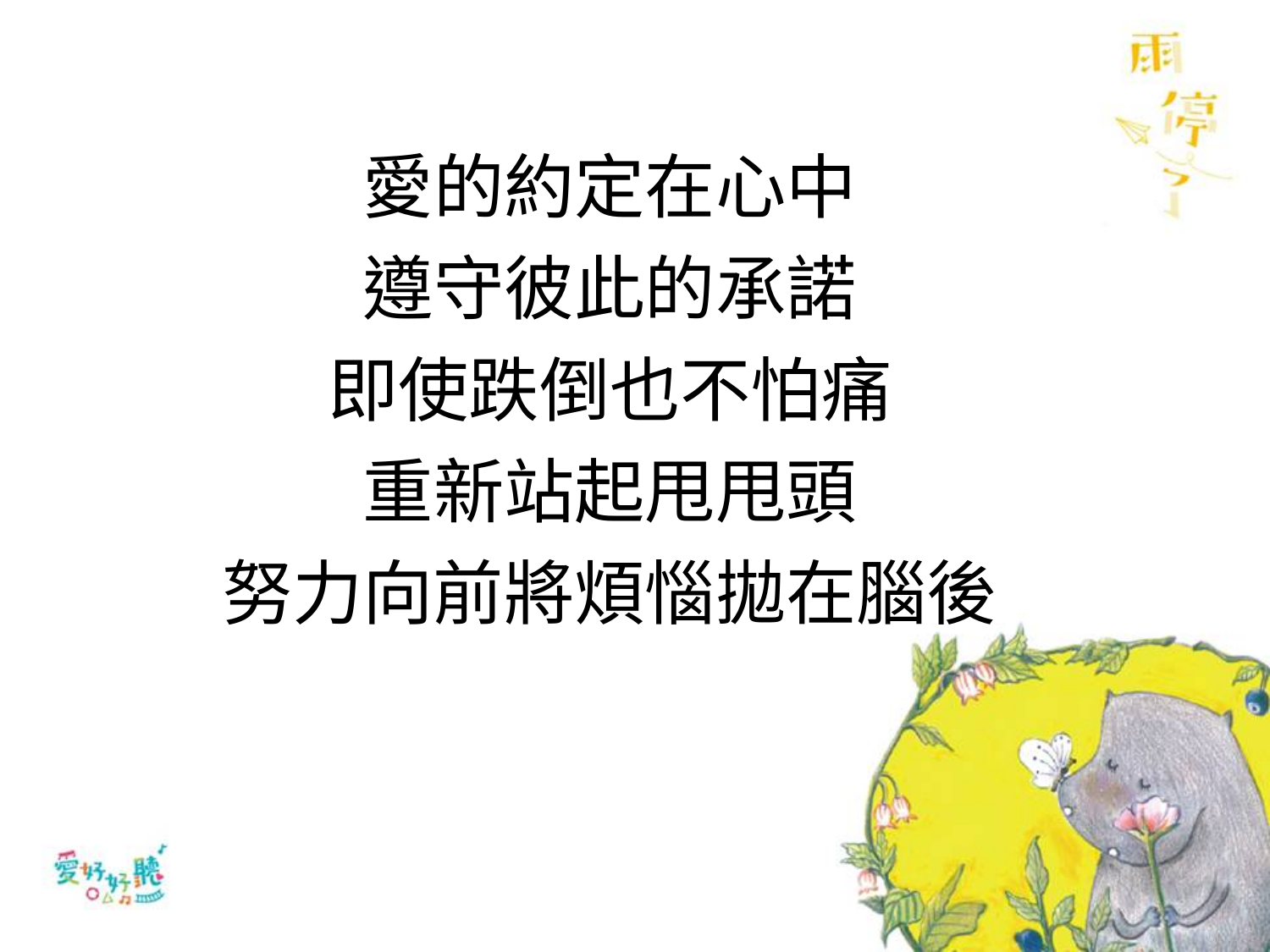

愛的約定在心中
遵守彼此的承諾
即使跌倒也不怕痛
重新站起甩甩頭
努力向前將煩惱拋在腦後